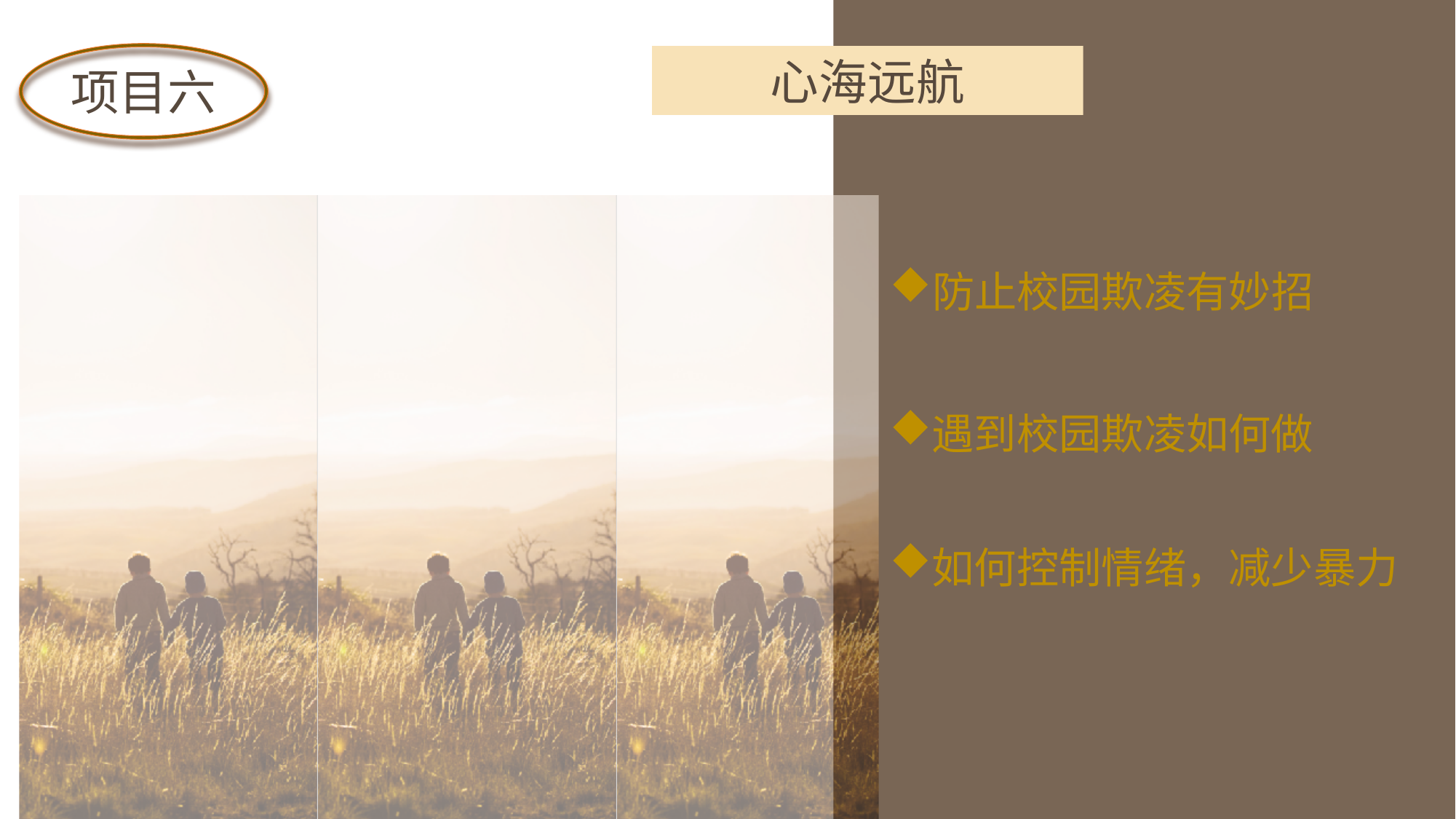

项目六
心海远航

防止校园欺凌有妙招
遇到校园欺凌如何做
如何控制情绪，减少暴力